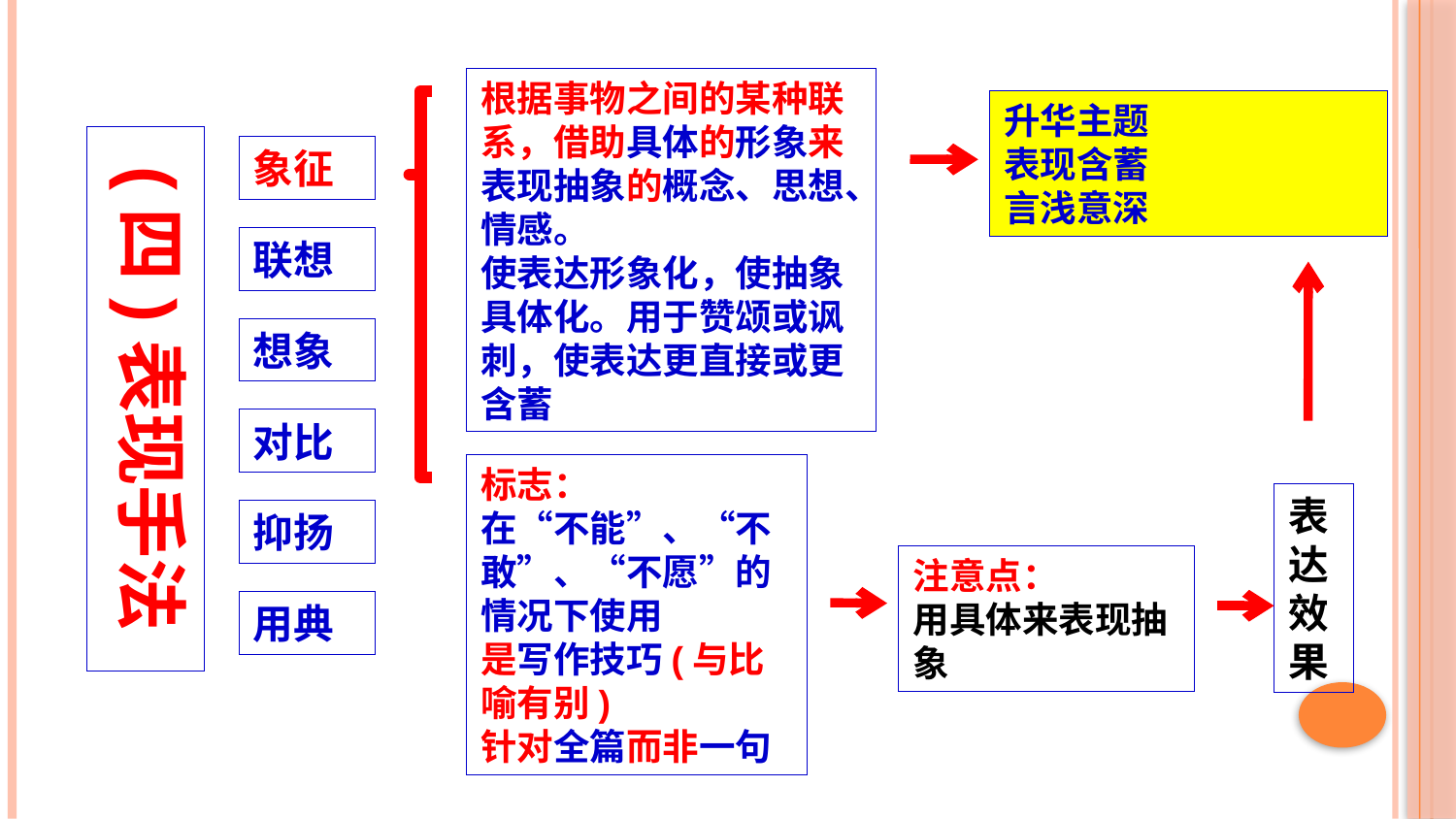

根据事物之间的某种联系，借助具体的形象来表现抽象的概念、思想、情感。
使表达形象化，使抽象具体化。用于赞颂或讽刺，使表达更直接或更含蓄

升华主题
表现含蓄
言浅意深
(四)表现手法
象征
联想
想象
对比
标志：
在“不能”、“不敢”、“不愿”的情况下使用
是写作技巧(与比喻有别)
针对全篇而非一句
表达效果
抑扬
注意点：
用具体来表现抽象
用典